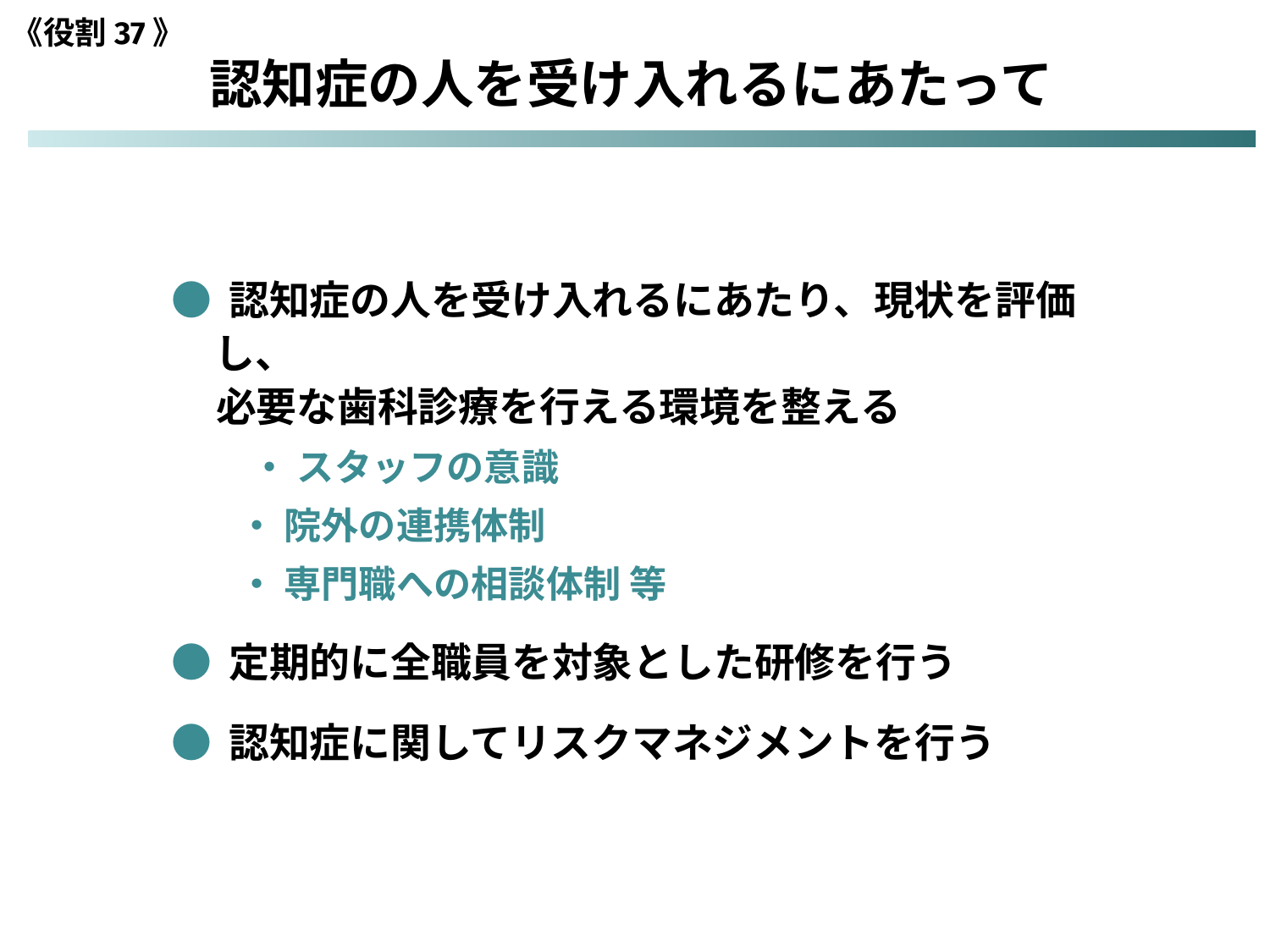

《役割37》
認知症の人を受け入れるにあたって

● 認知症の人を受け入れるにあたり、現状を評価し、
    必要な歯科診療を行える環境を整える
　     ・ スタッフの意識
       ・ 院外の連携体制
       ・ 専門職への相談体制 等
● 定期的に全職員を対象とした研修を行う
● 認知症に関してリスクマネジメントを行う